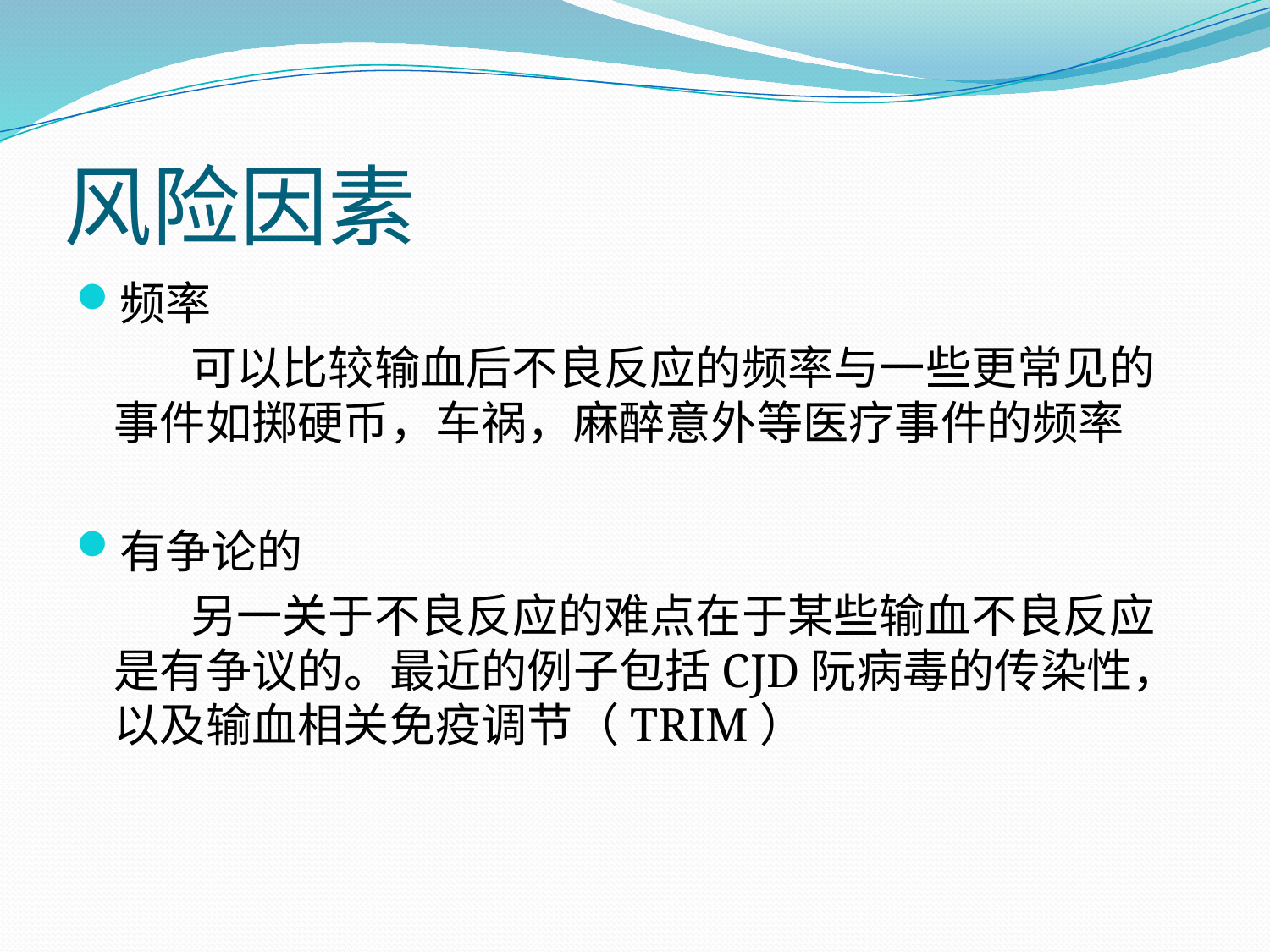

# 风险因素
频率
          可以比较输血后不良反应的频率与一些更常见的事件如掷硬币，车祸，麻醉意外等医疗事件的频率

有争论的
          另一关于不良反应的难点在于某些输血不良反应是有争议的。最近的例子包括CJD阮病毒的传染性，以及输血相关免疫调节（TRIM）